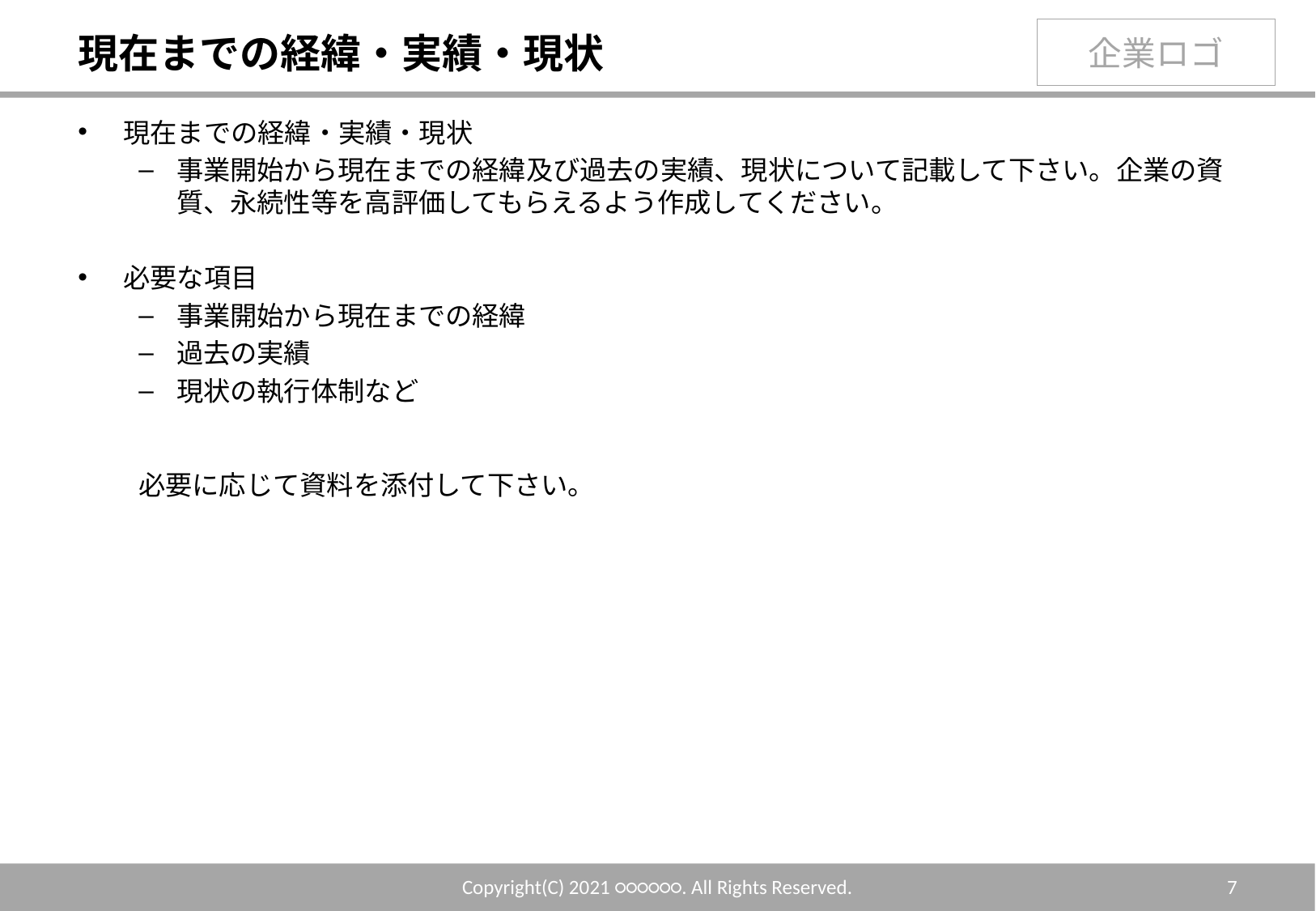

# 現在までの経緯・実績・現状
現在までの経緯・実績・現状
事業開始から現在までの経緯及び過去の実績、現状について記載して下さい。企業の資質、永続性等を高評価してもらえるよう作成してください。

必要な項目
事業開始から現在までの経緯
過去の実績
現状の執行体制など

必要に応じて資料を添付して下さい。

Copyright(C) 2021 ○○○○○○. All Rights Reserved.
7